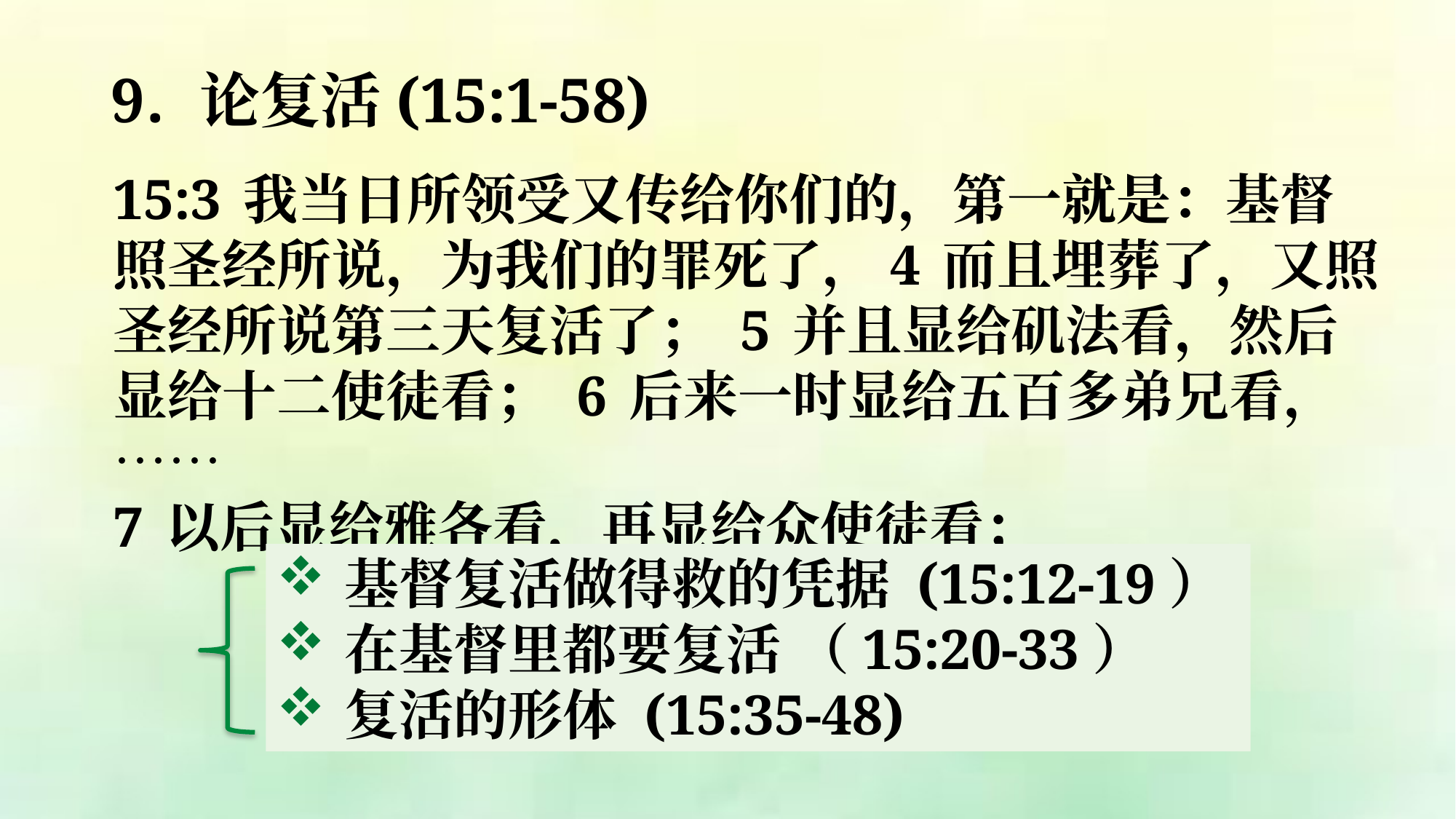

论复活(15:1-58)
15:3 我当日所领受又传给你们的，第一就是：基督照圣经所说，为我们的罪死了，4 而且埋葬了，又照圣经所说第三天复活了； 5 并且显给矶法看，然后显给十二使徒看； 6 后来一时显给五百多弟兄看，……
7 以后显给雅各看，再显给众使徒看；
基督复活做得救的凭据 (15:12-19）
在基督里都要复活 （15:20-33）
复活的形体 (15:35-48)